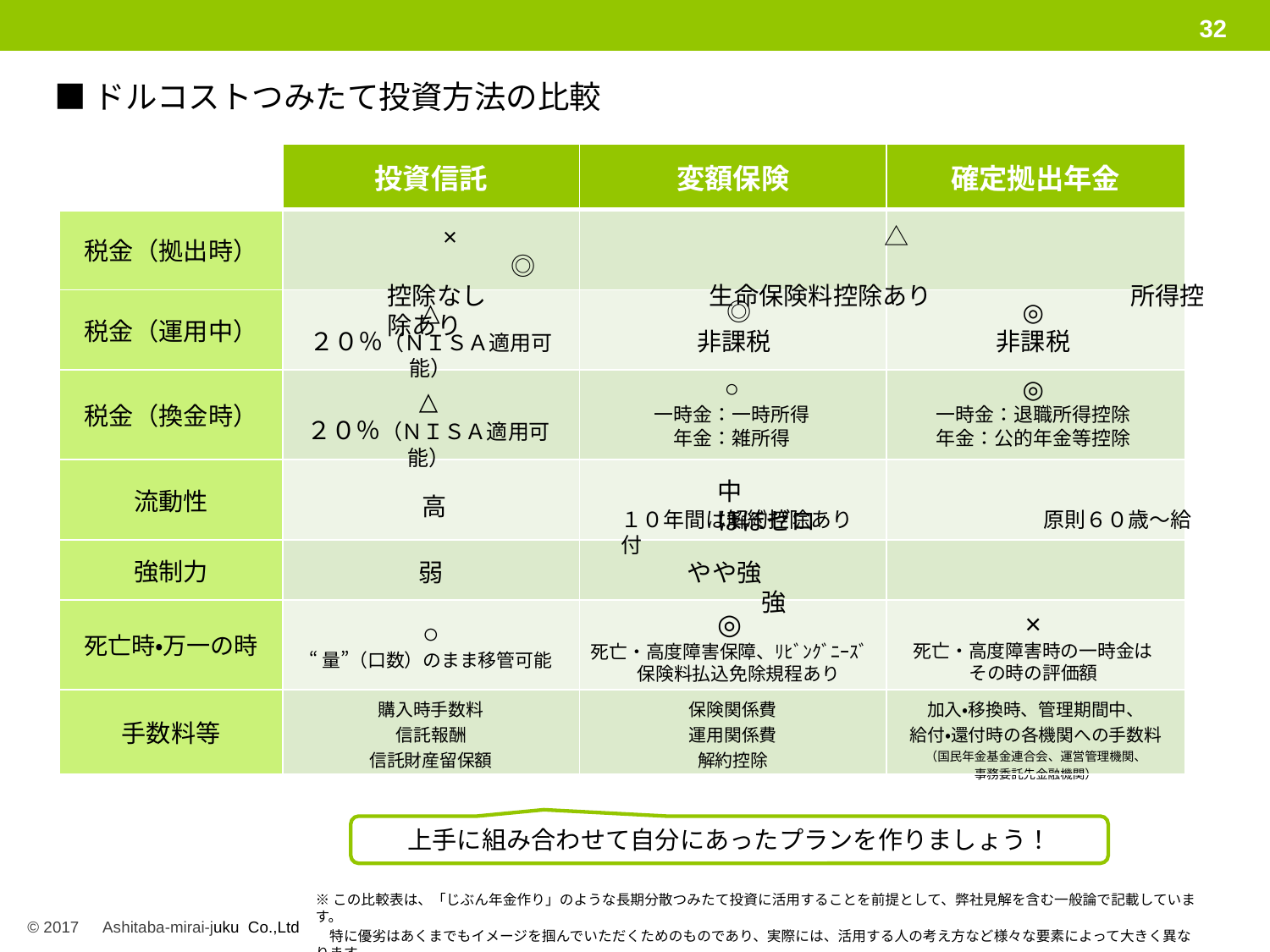

32
■ドルコストつみたて投資方法の比較
|  | 投資信託 | 変額保険 | 確定拠出年金 |
| --- | --- | --- | --- |
| 税金（拠出時） |  |  |  |
| 税金（運用中） |  |  |  |
| 税金（換金時） |  |  |  |
| 流動性 |  |  |  |
| 強制力 |  |  |  |
| 死亡時・万一の時 |  |  |  |
| 手数料等 | 購入時手数料 信託報酬 信託財産留保額 | 保険関係費 運用関係費 解約控除 | 加入・移換時、管理期間中、 給付・還付時の各機関への手数料 （国民年金基金連合会、運営管理機関、 事務委託先金融機関） |
　　×　　　　　　　　　　　　　　　　　△　　　　　　　　　　　　　　　　　◎
控除なし　　　　　　　　　生命保険料控除あり　　　　　　　　所得控除あり
△
２０％（ＮＩＳＡ適用可能）
　 ◎
非課税
◎
非課税
○
一時金：一時所得
年金：雑所得
◎
一時金：退職所得控除
年金：公的年金等控除
△
２０％（ＮＩＳＡ適用可能）
中　　　　　　　　　　　　　　　ほぼゼロ
 高
１０年間は解約控除あり　　　　　　　　　原則６０歳～給付
やや強　　　　　　　　　　　　　　　　強
  弱
×
死亡・高度障害時の一時金は
その時の評価額
◎
死亡・高度障害保障、ﾘﾋﾞﾝｸﾞﾆｰｽﾞ
　保険料払込免除規程あり
○
“量”（口数）のまま移管可能
上手に組み合わせて自分にあったプランを作りましょう！
※この比較表は、「じぶん年金作り」のような長期分散つみたて投資に活用することを前提として、弊社見解を含む一般論で記載しています。
　特に優劣はあくまでもイメージを掴んでいただくためのものであり、実際には、活用する人の考え方など様々な要素によって大きく異なります。
© 2017　Ashitaba-mirai-juku  Co.,Ltd